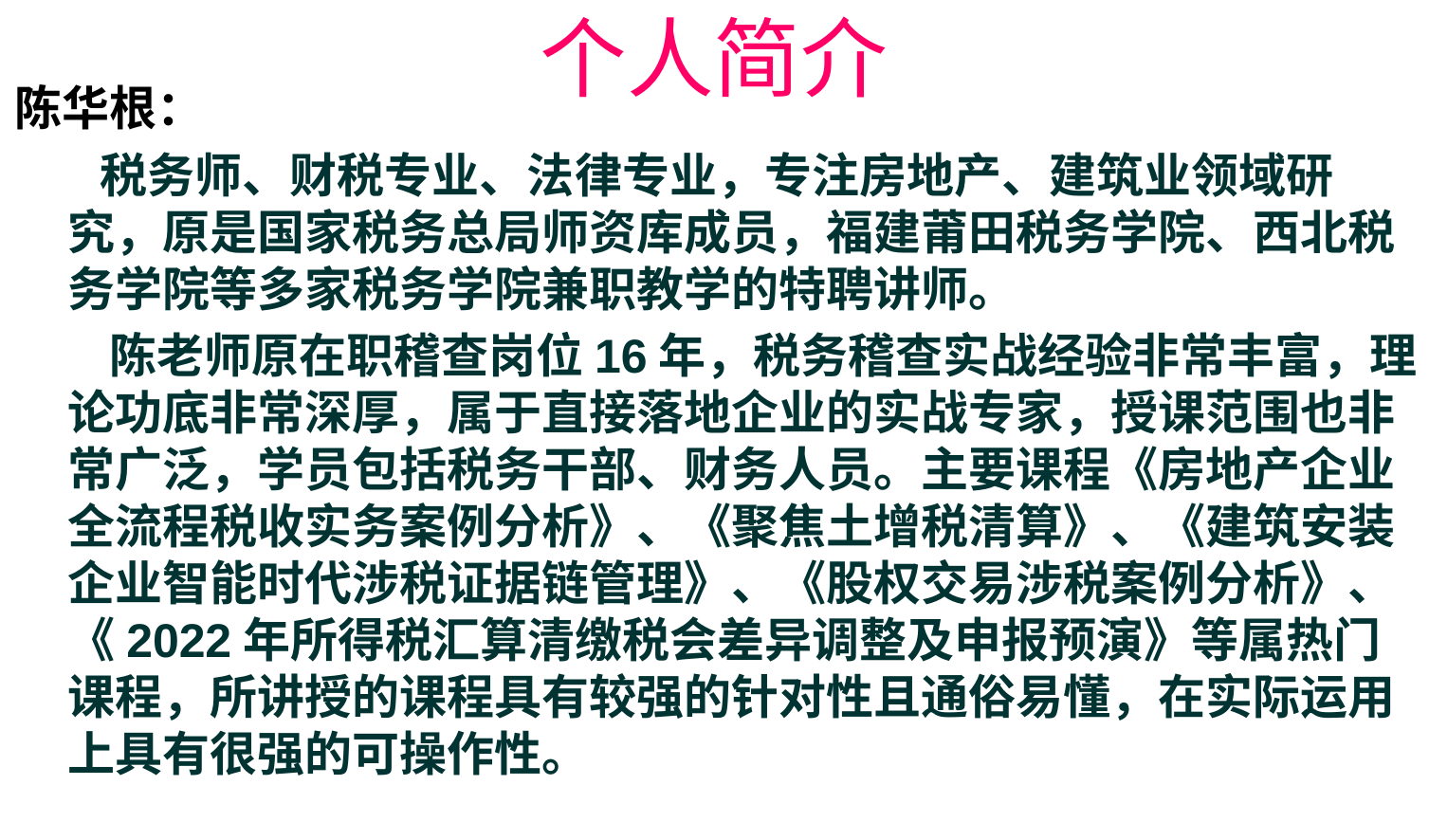

个人简介
陈华根：
       税务师、财税专业、法律专业，专注房地产、建筑业领域研究，原是国家税务总局师资库成员，福建莆田税务学院、西北税务学院等多家税务学院兼职教学的特聘讲师。
　　陈老师原在职稽查岗位16年，税务稽查实战经验非常丰富，理论功底非常深厚，属于直接落地企业的实战专家，授课范围也非常广泛，学员包括税务干部、财务人员。主要课程《房地产企业全流程税收实务案例分析》、《聚焦土增税清算》、《建筑安装企业智能时代涉税证据链管理》、《股权交易涉税案例分析》、《2022年所得税汇算清缴税会差异调整及申报预演》等属热门课程，所讲授的课程具有较强的针对性且通俗易懂，在实际运用上具有很强的可操作性。